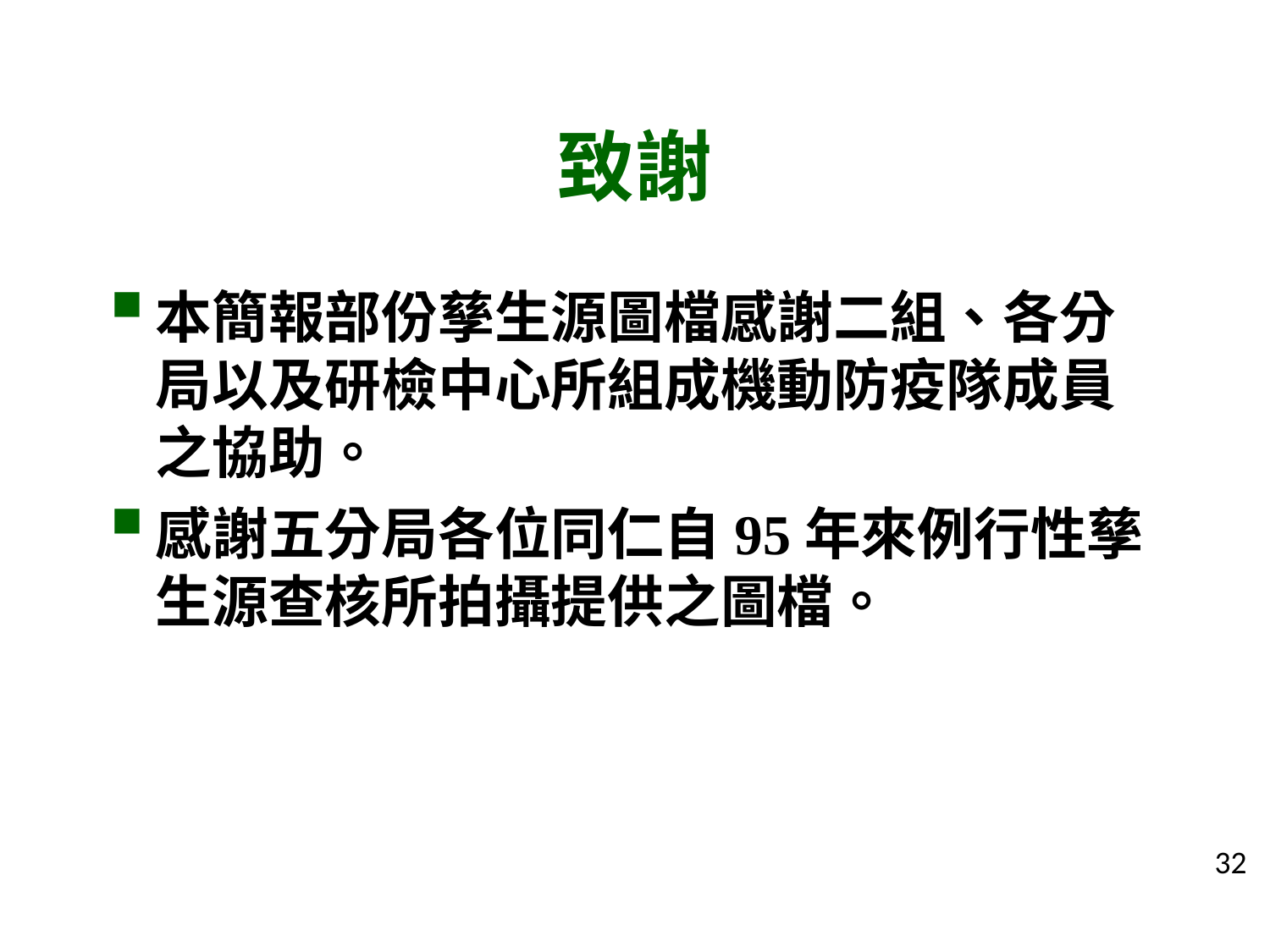

# 致謝
本簡報部份孳生源圖檔感謝二組、各分局以及研檢中心所組成機動防疫隊成員之協助。
感謝五分局各位同仁自95年來例行性孳生源查核所拍攝提供之圖檔。
32